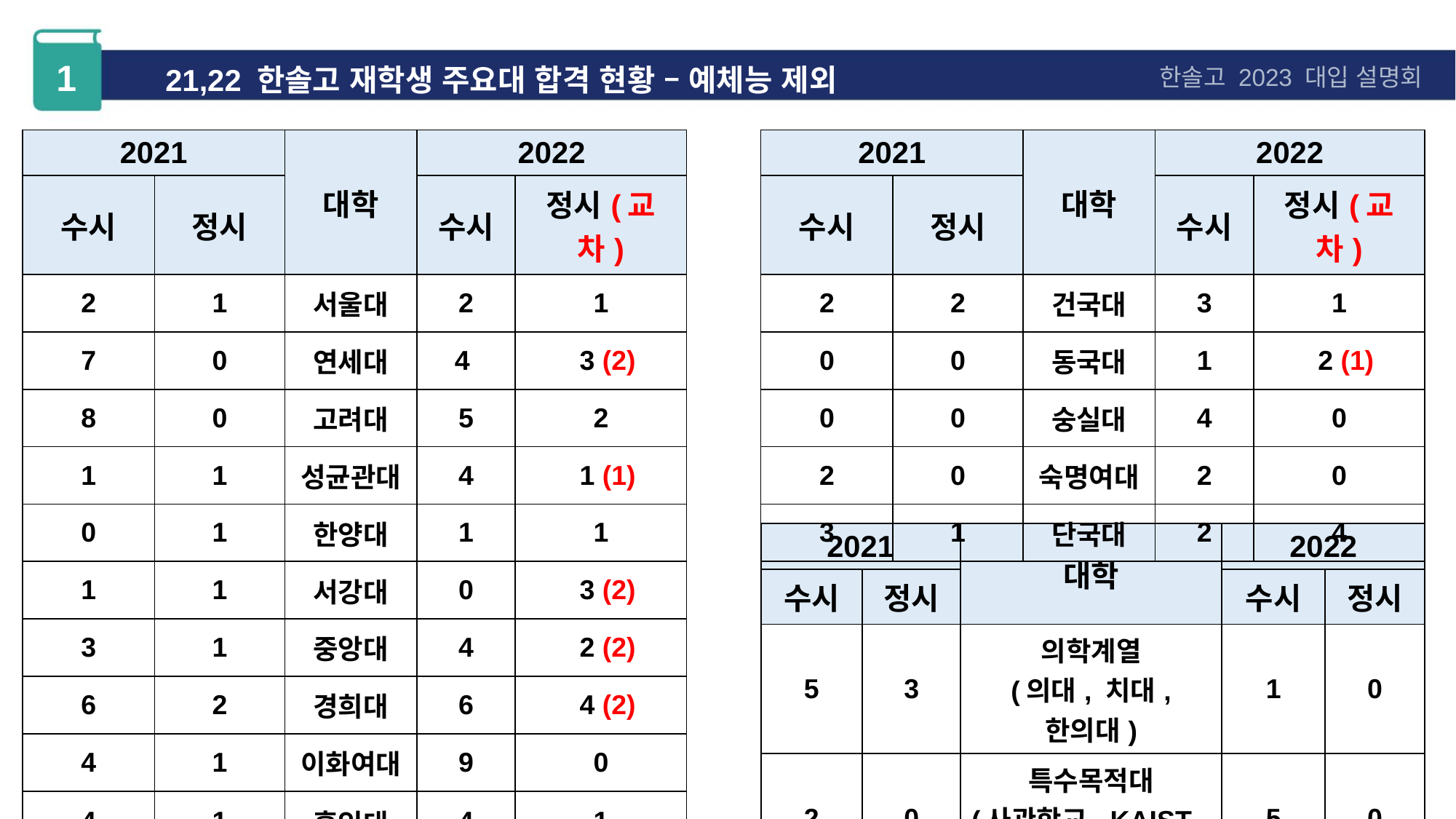

1
21,22 한솔고 재학생 주요대 합격 현황 – 예체능 제외
한솔고 2023 대입 설명회
| 2021 |  | 대학 | 2022 |  |
| --- | --- | --- | --- | --- |
| 수시 | 정시 |  | 수시 | 정시(교차) |
| 2 | 1 | 서울대 | 2 | 1 |
| 7 | 0 | 연세대 | 4 | 3 (2) |
| 8 | 0 | 고려대 | 5 | 2 |
| 1 | 1 | 성균관대 | 4 | 1 (1) |
| 0 | 1 | 한양대 | 1 | 1 |
| 1 | 1 | 서강대 | 0 | 3 (2) |
| 3 | 1 | 중앙대 | 4 | 2 (2) |
| 6 | 2 | 경희대 | 6 | 4 (2) |
| 4 | 1 | 이화여대 | 9 | 0 |
| 4 | 1 | 홍익대 | 4 | 1 |
| 2021 |  | 대학 | 2022 |  |
| --- | --- | --- | --- | --- |
| 수시 | 정시 |  | 수시 | 정시(교차) |
| 2 | 2 | 건국대 | 3 | 1 |
| 0 | 0 | 동국대 | 1 | 2 (1) |
| 0 | 0 | 숭실대 | 4 | 0 |
| 2 | 0 | 숙명여대 | 2 | 0 |
| 3 | 1 | 단국대 | 2 | 4 |
| 2021 |  | 대학 | 2022 |  |
| --- | --- | --- | --- | --- |
| 수시 | 정시 |  | 수시 | 정시 |
| 5 | 3 | 의학계열 (의대, 치대, 한의대) | 1 | 0 |
| 2 | 0 | 특수목적대 (사관학교, KAIST, DGIST 등) | 5 | 0 |